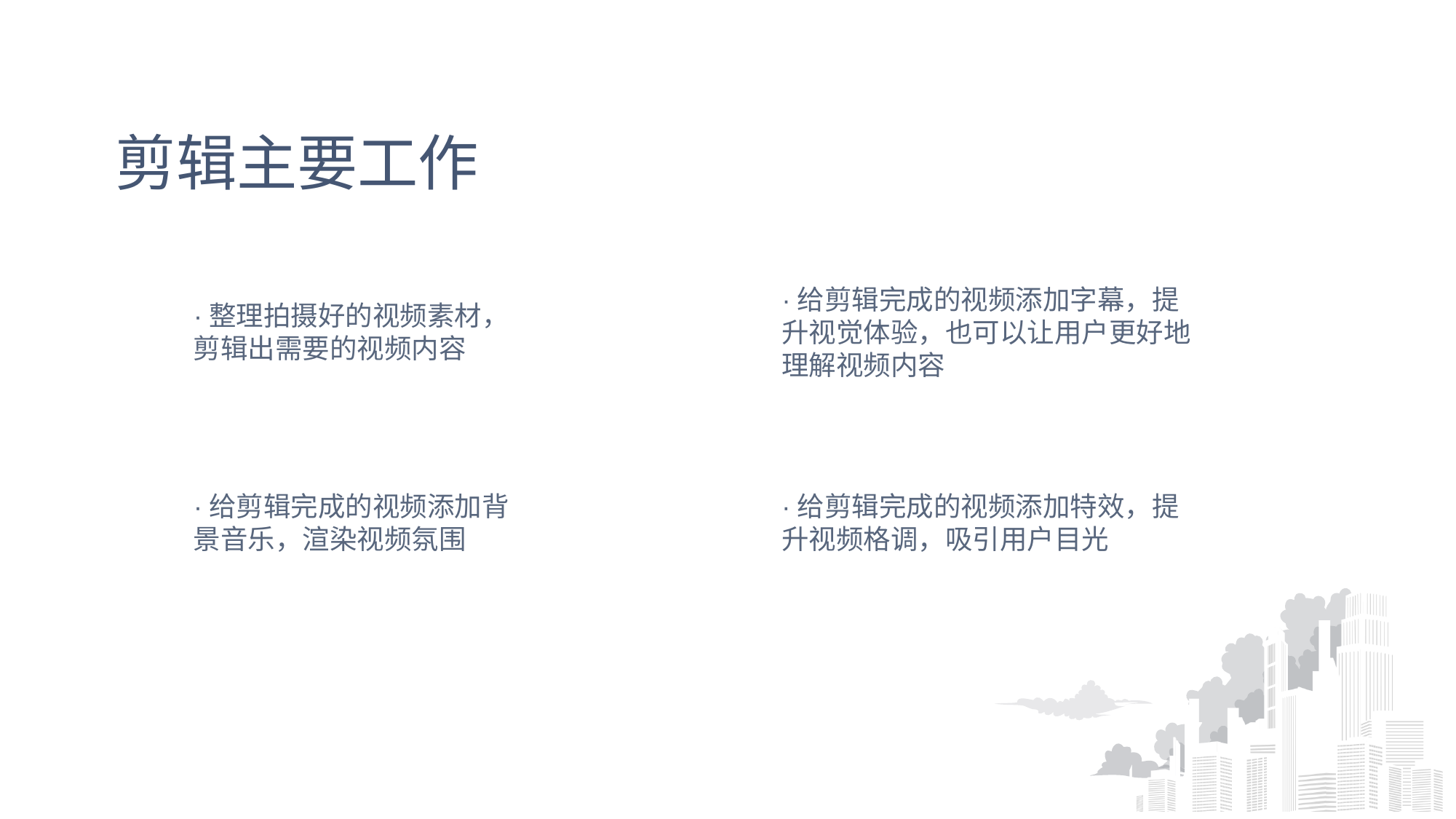

# 剪辑主要工作
·给剪辑完成的视频添加字幕，提升视觉体验，也可以让用户更好地理解视频内容
·整理拍摄好的视频素材，剪辑出需要的视频内容
·给剪辑完成的视频添加背景音乐，渲染视频氛围
·给剪辑完成的视频添加特效，提升视频格调，吸引用户目光